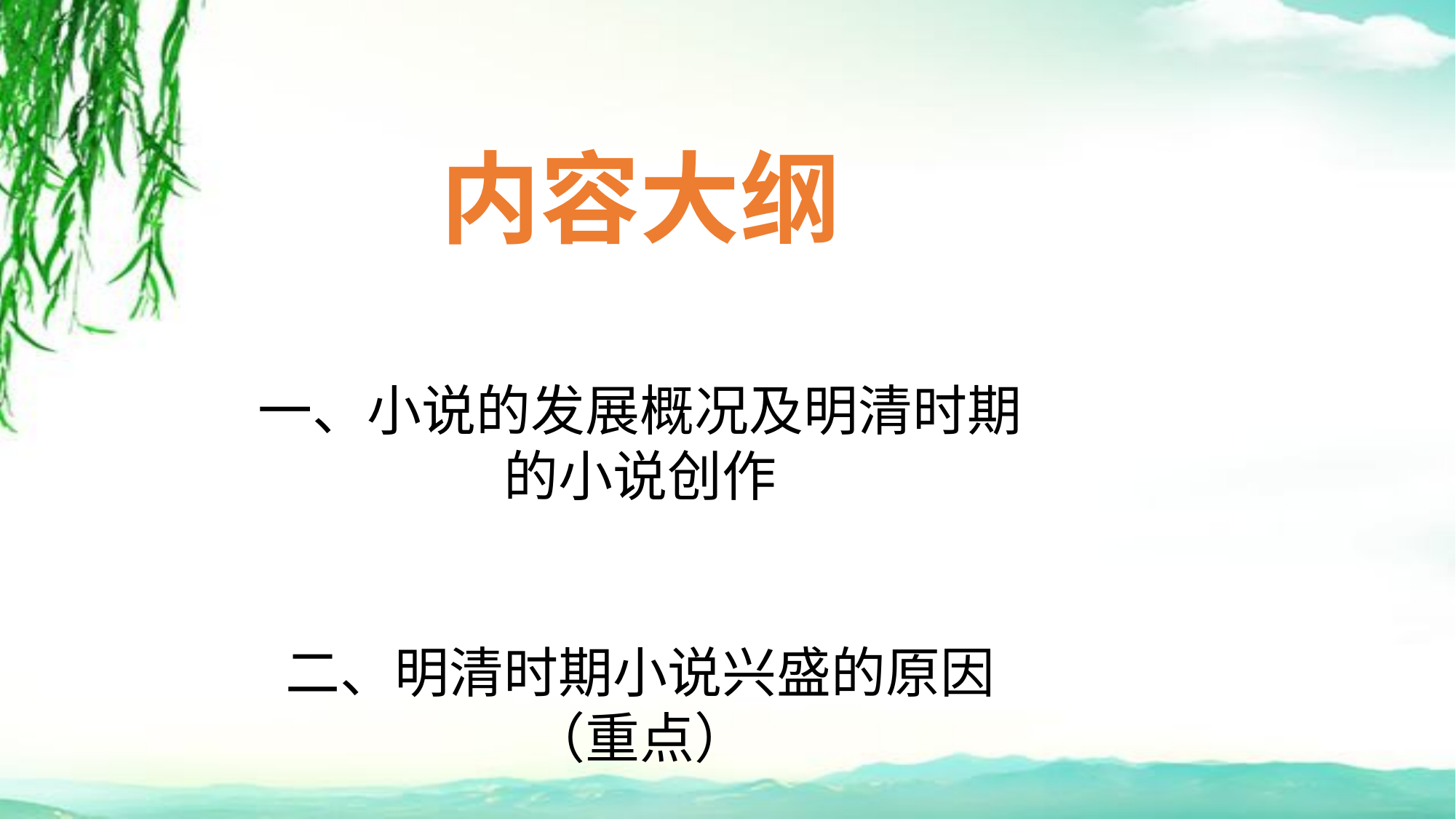

内容大纲

一、小说的发展概况及明清时期的小说创作

二、明清时期小说兴盛的原因（重点）